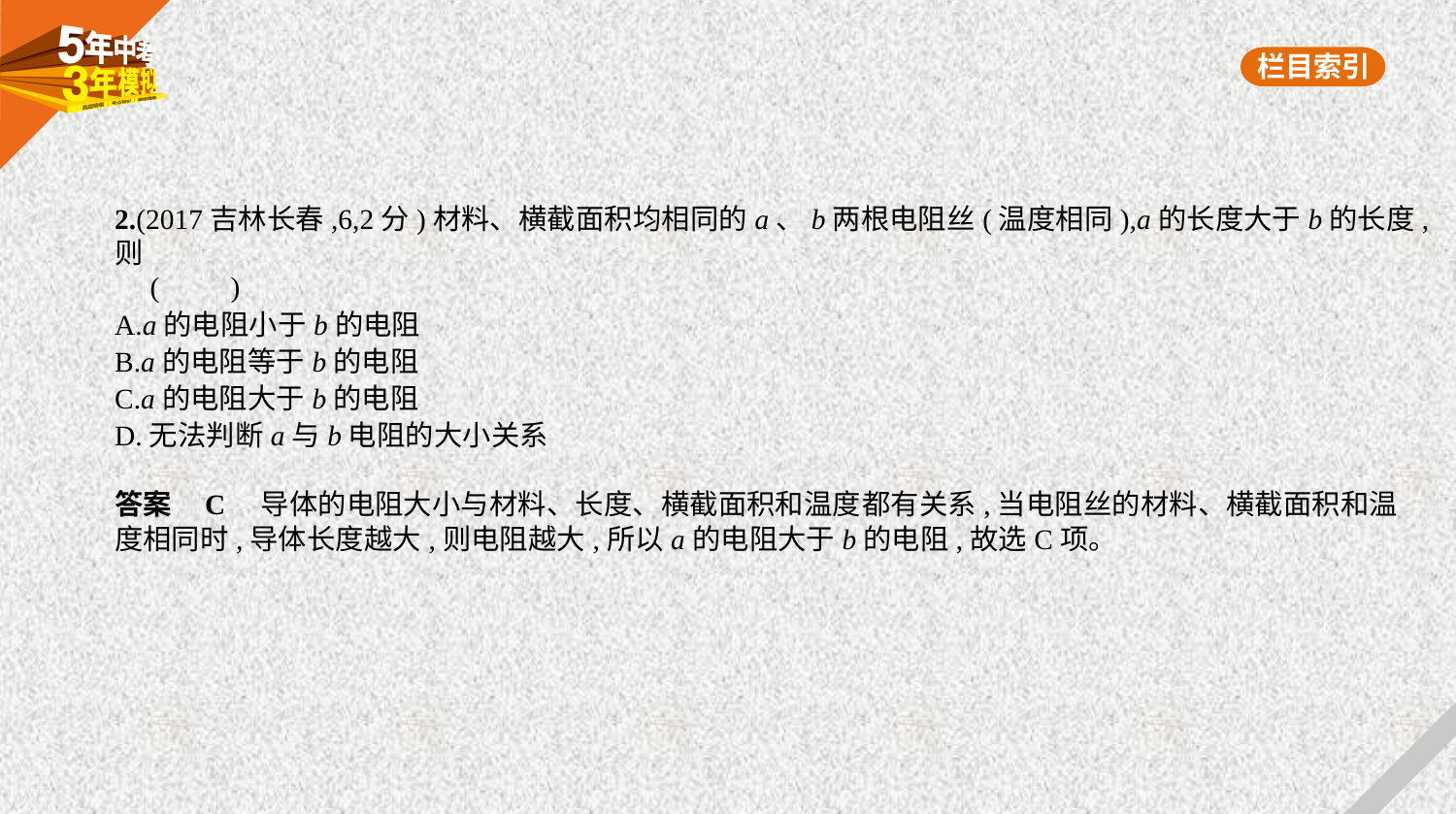

2.(2017吉林长春,6,2分)材料、横截面积均相同的a、b两根电阻丝(温度相同),a的长度大于b的长度,则
 (　　)
A.a的电阻小于b的电阻
B.a的电阻等于b的电阻
C.a的电阻大于b的电阻
D.无法判断a与b电阻的大小关系
答案    C　导体的电阻大小与材料、长度、横截面积和温度都有关系,当电阻丝的材料、横截面积和温
度相同时,导体长度越大,则电阻越大,所以a的电阻大于b的电阻,故选C项。